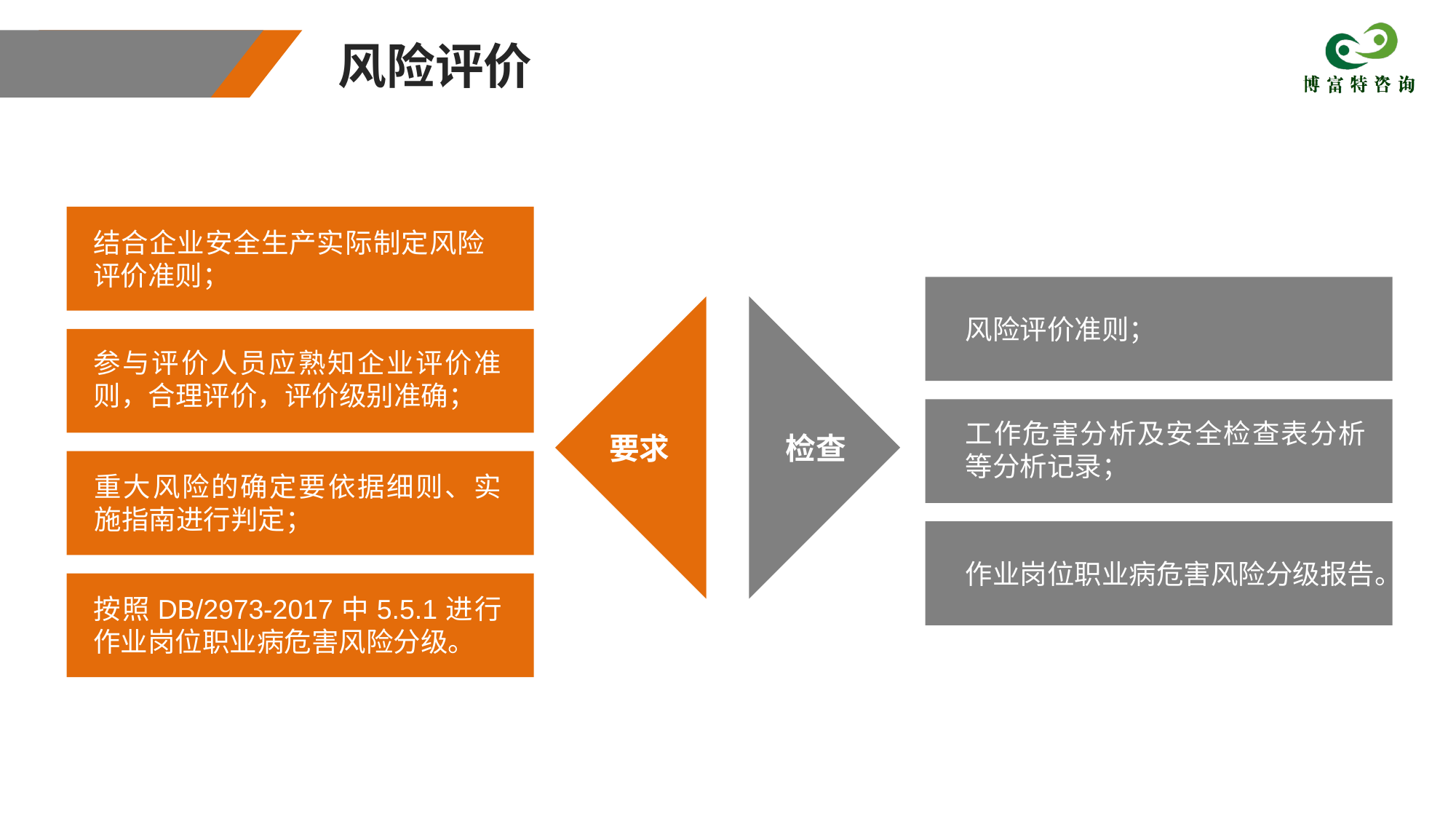

风险评价

结合企业安全生产实际制定风险评价准则；

风险评价准则；

参与评价人员应熟知企业评价准则，合理评价，评价级别准确；

工作危害分析及安全检查表分析等分析记录；
要求
检查

重大风险的确定要依据细则、实施指南进行判定；

作业岗位职业病危害风险分级报告。

按照DB/2973-2017中5.5.1进行作业岗位职业病危害风险分级。